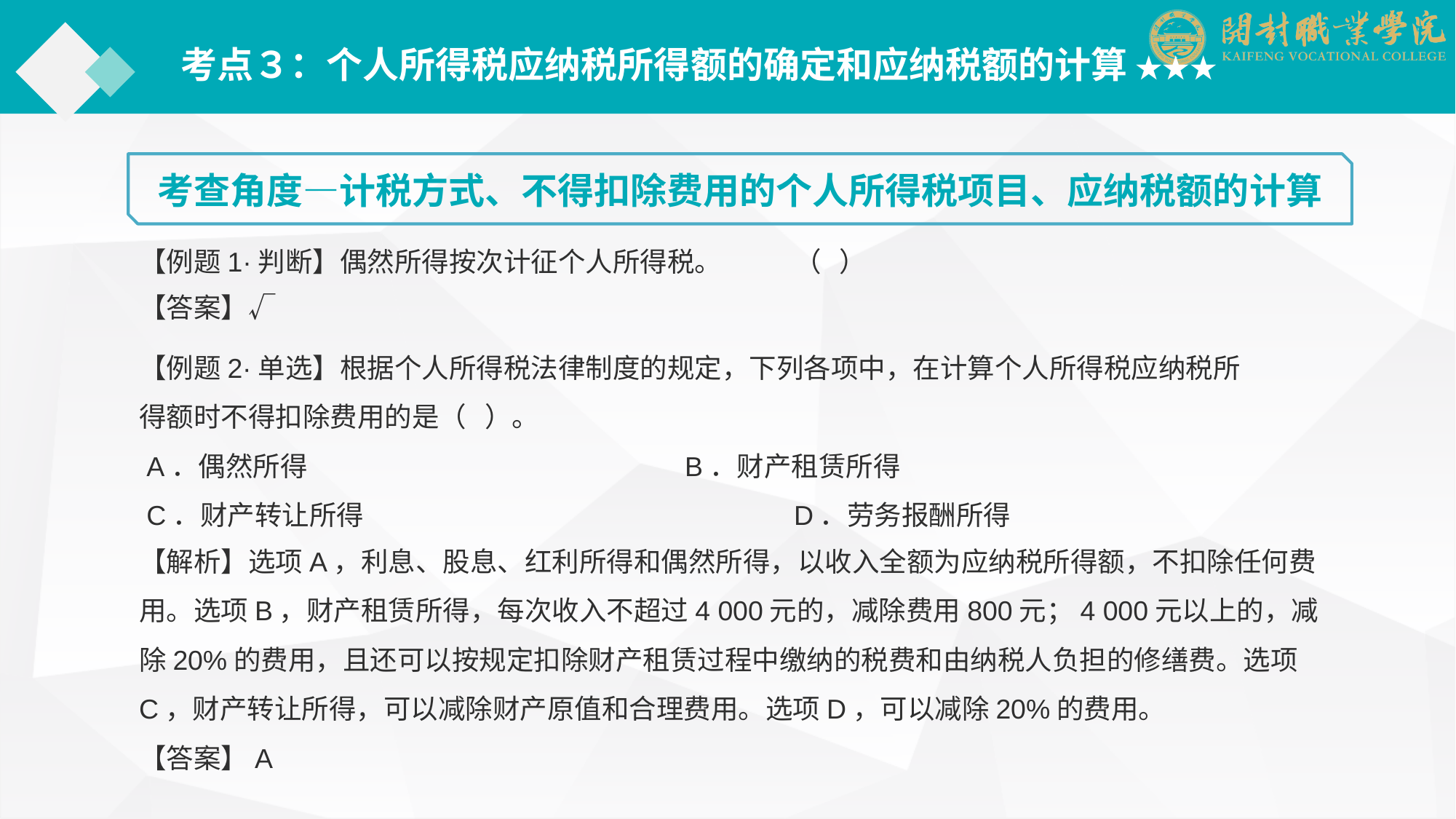

考点３：个人所得税应纳税所得额的确定和应纳税额的计算 ★★★

考查角度—计税方式、不得扣除费用的个人所得税项目、应纳税额的计算
【例题1·判断】偶然所得按次计征个人所得税。	（   ）
【答案】√
【例题2·单选】根据个人所得税法律制度的规定，下列各项中，在计算个人所得税应纳税所得额时不得扣除费用的是（   ）。
 A．偶然所得				B．财产租赁所得
 C．财产转让所得				D．劳务报酬所得
【解析】选项A，利息、股息、红利所得和偶然所得，以收入全额为应纳税所得额，不扣除任何费用。选项B，财产租赁所得，每次收入不超过4 000元的，减除费用800元；4 000元以上的，减除20%的费用，且还可以按规定扣除财产租赁过程中缴纳的税费和由纳税人负担的修缮费。选项C，财产转让所得，可以减除财产原值和合理费用。选项D，可以减除20%的费用。
【答案】A